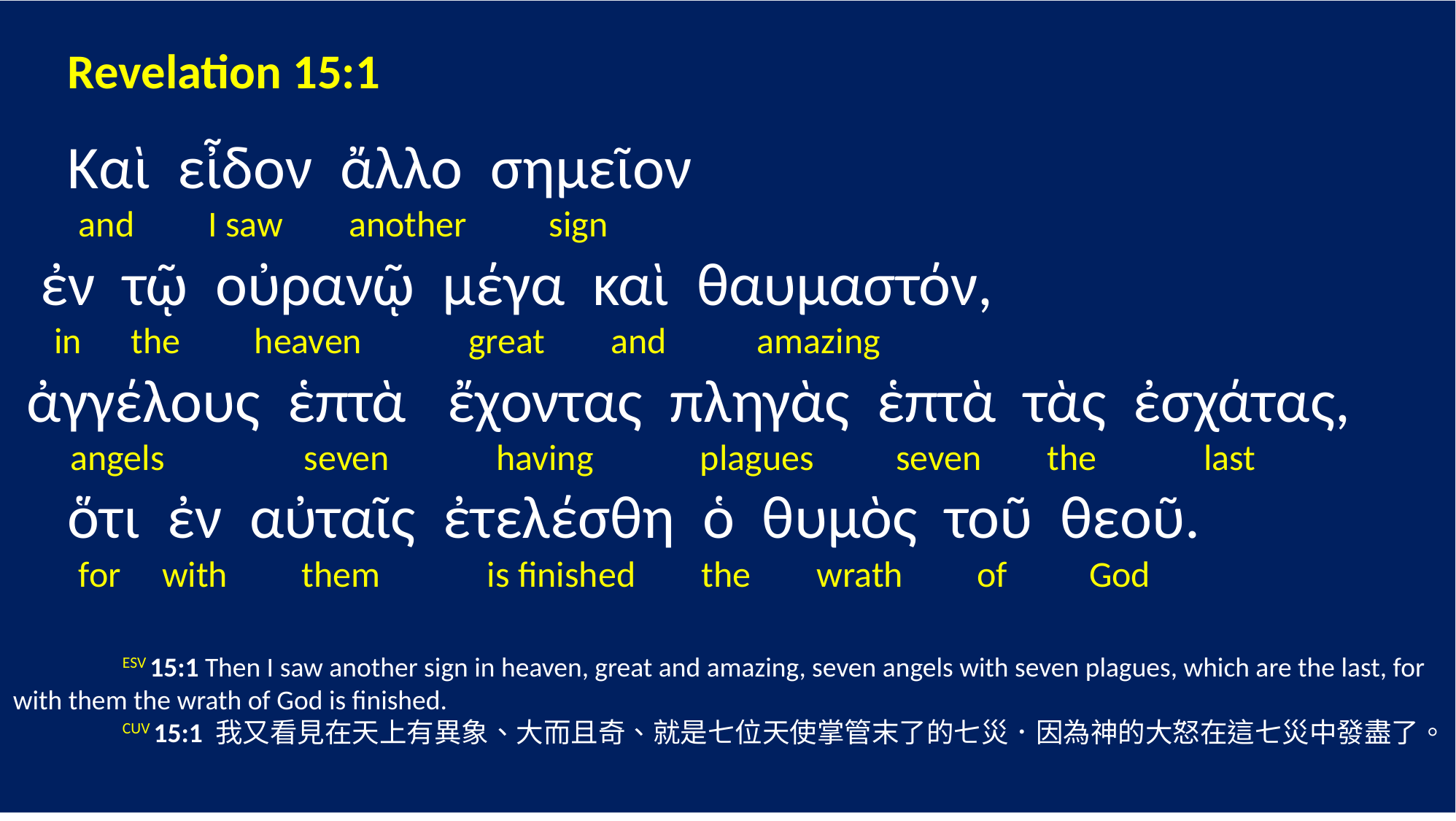

Revelation 15:1

    Καὶ  εἶδον  ἄλλο  σημεῖον
        and         I saw        another          sign
  ἐν  τῷ  οὐρανῷ  μέγα  καὶ  θαυμαστόν,
     in      the         heaven             great        and           amazing
 ἀγγέλους  ἑπτὰ   ἔχοντας  πληγὰς  ἑπτὰ  τὰς  ἐσχάτας,
       angels                 seven             having             plagues          seven        the             last
    ὅτι  ἐν  αὐταῖς  ἐτελέσθη  ὁ  θυμὸς  τοῦ  θεοῦ.
        for     with         them             is finished        the        wrath         of          God

	ESV 15:1 Then I saw another sign in heaven, great and amazing, seven angels with seven plagues, which are the last, for with them the wrath of God is finished.
	CUV 15:1 我又看見在天上有異象、大而且奇、就是七位天使掌管末了的七災．因為神的大怒在這七災中發盡了。